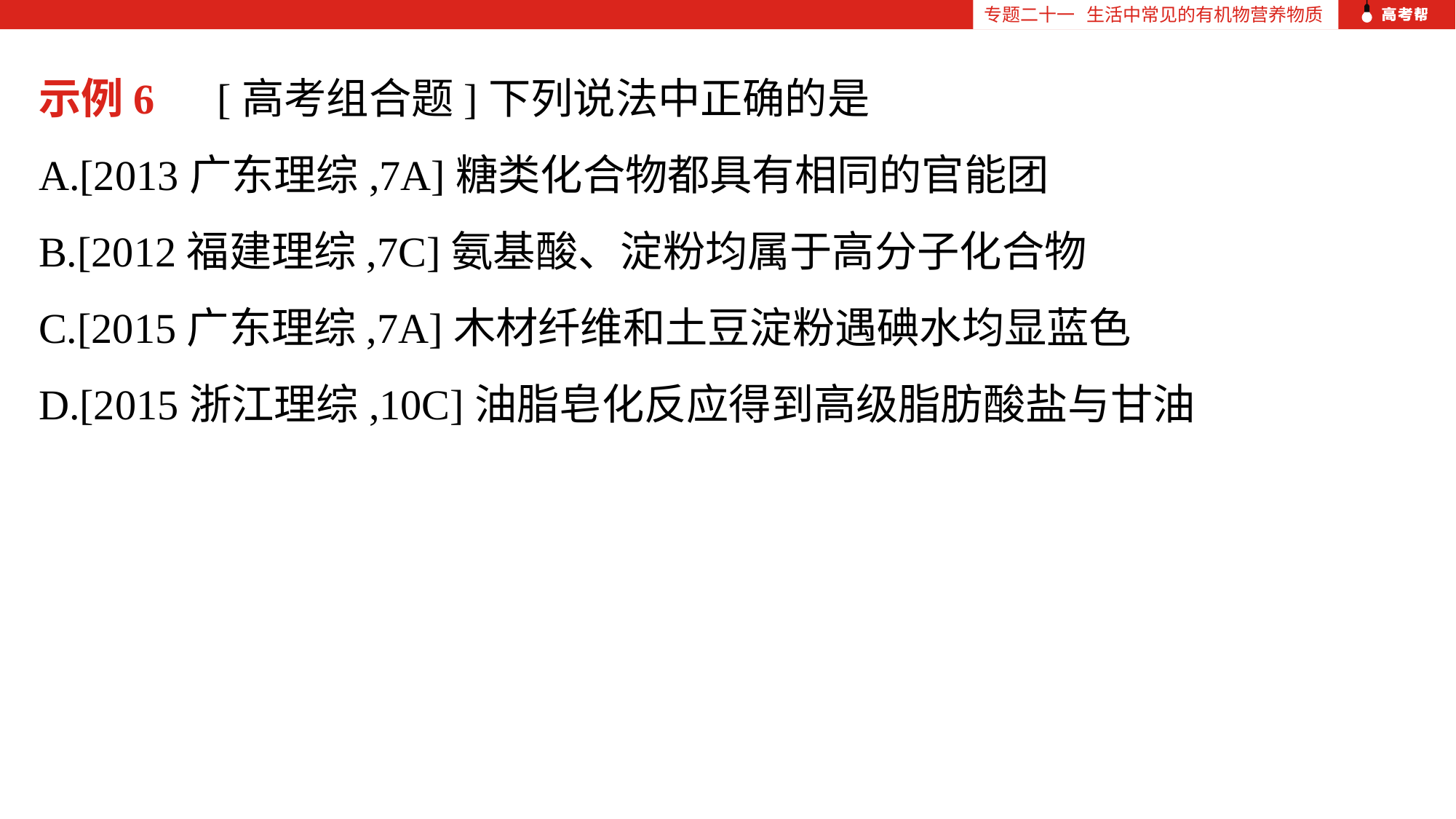

专题二十一   生活中常见的有机物营养物质
示例6　[高考组合题]下列说法中正确的是
A.[2013广东理综,7A]糖类化合物都具有相同的官能团
B.[2012福建理综,7C]氨基酸、淀粉均属于高分子化合物
C.[2015广东理综,7A]木材纤维和土豆淀粉遇碘水均显蓝色
D.[2015浙江理综,10C]油脂皂化反应得到高级脂肪酸盐与甘油